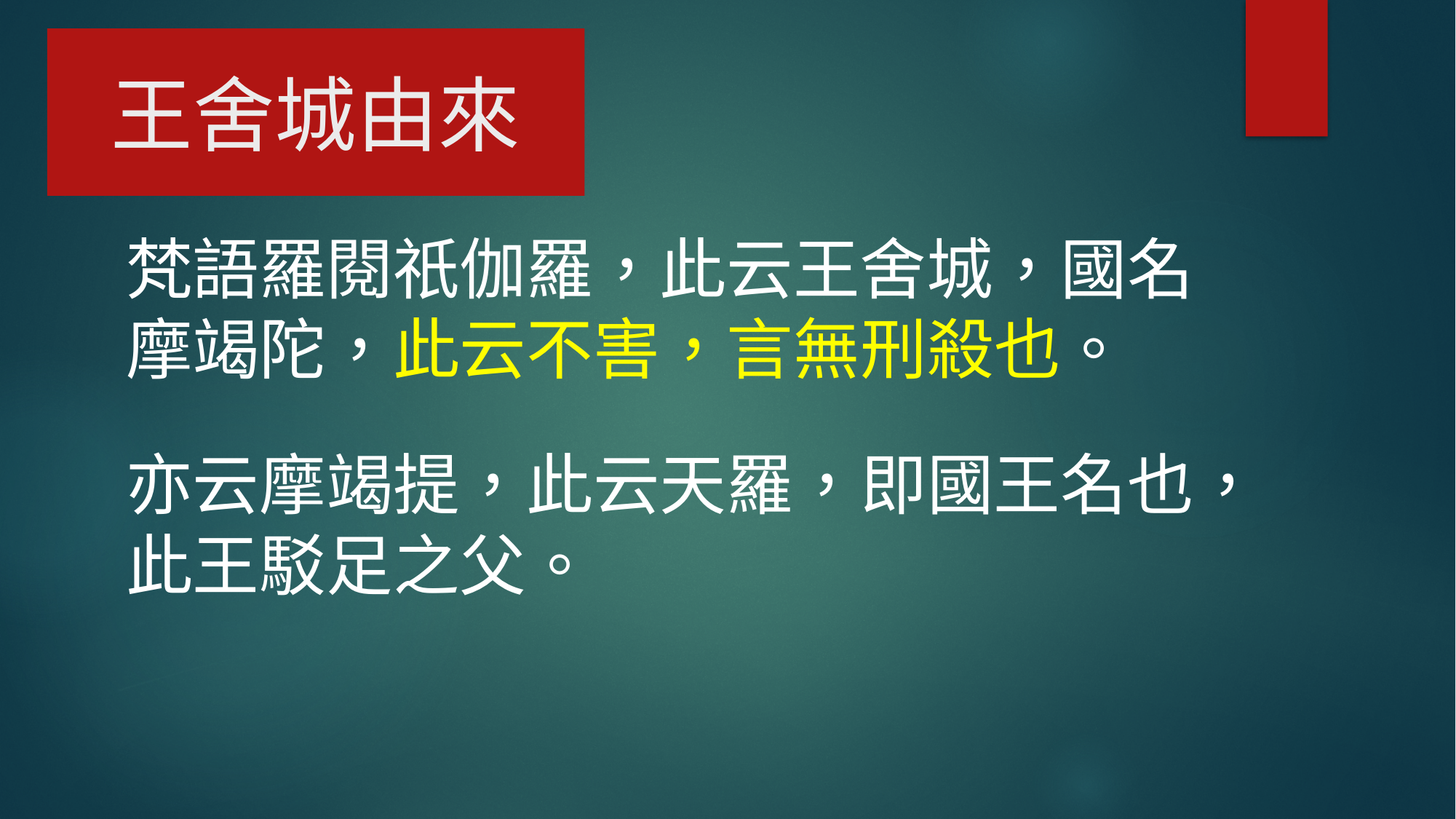

# 王舍城由來
梵語羅閱祇伽羅，此云王舍城，國名摩竭陀，此云不害，言無刑殺也。

亦云摩竭提，此云天羅，即國王名也，此王駁足之父。